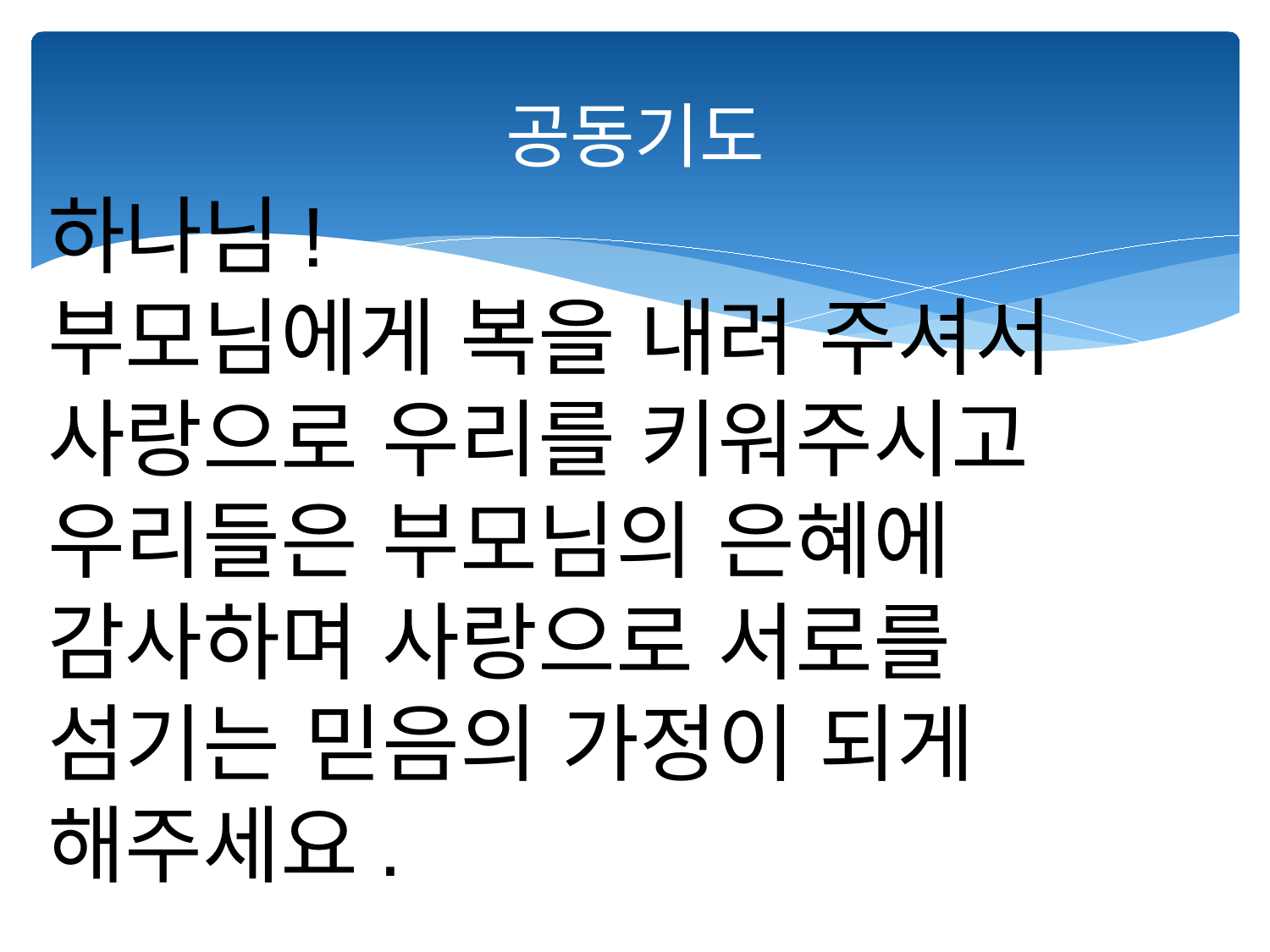

# 공동기도
하나님!
부모님에게 복을 내려 주셔서
사랑으로 우리를 키워주시고
우리들은 부모님의 은혜에
감사하며 사랑으로 서로를
섬기는 믿음의 가정이 되게
해주세요.